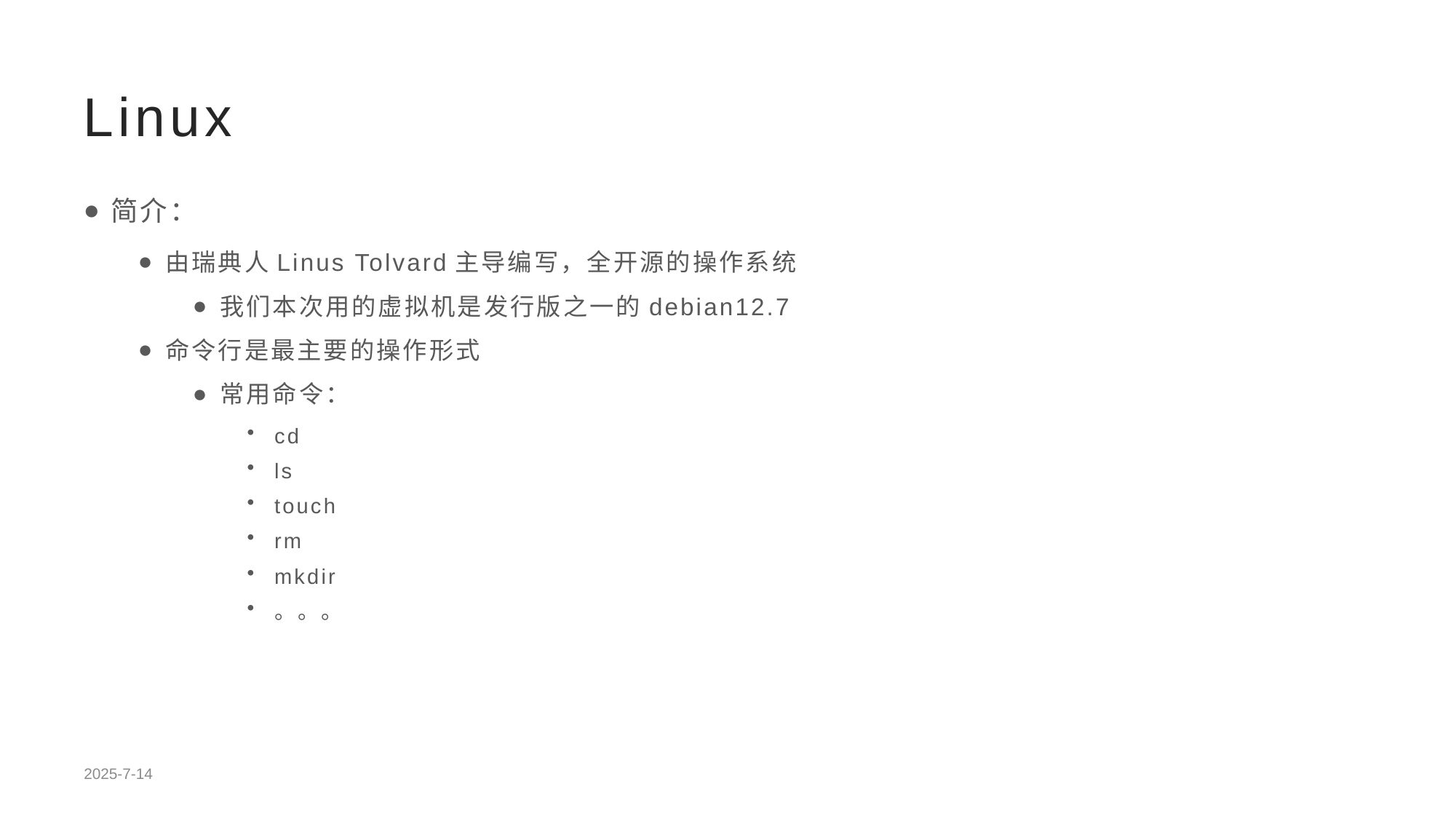

# Linux
简介：
由瑞典人Linus Tolvard主导编写，全开源的操作系统
我们本次用的虚拟机是发行版之一的debian12.7
命令行是最主要的操作形式
常用命令：
cd
ls
touch
rm
mkdir
。。。
2025-7-14
3